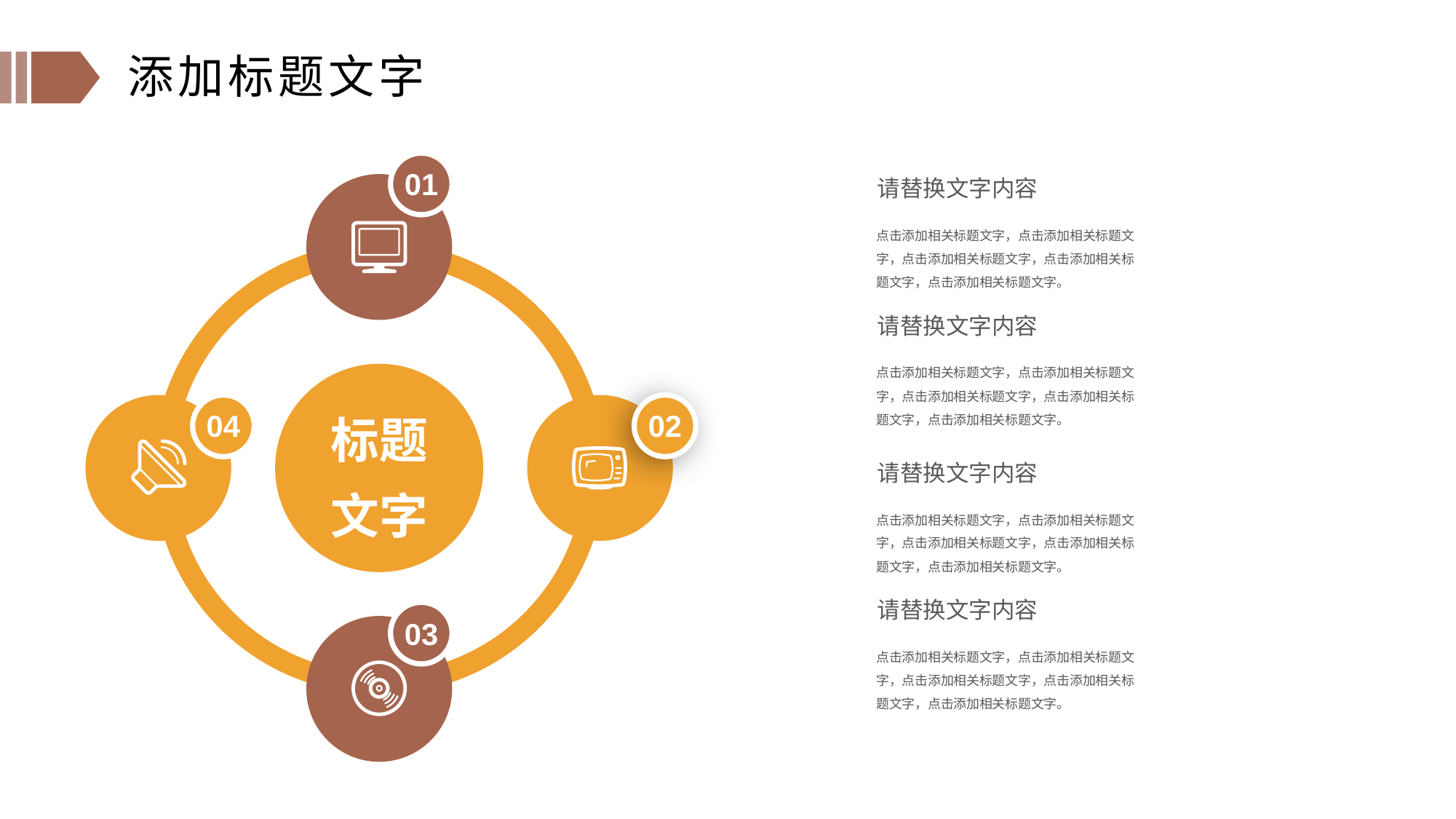

添加标题文字

01

标题文字

04
02

03

请替换文字内容
点击添加相关标题文字，点击添加相关标题文字，点击添加相关标题文字，点击添加相关标题文字，点击添加相关标题文字。
请替换文字内容
点击添加相关标题文字，点击添加相关标题文字，点击添加相关标题文字，点击添加相关标题文字，点击添加相关标题文字。
请替换文字内容
点击添加相关标题文字，点击添加相关标题文字，点击添加相关标题文字，点击添加相关标题文字，点击添加相关标题文字。
请替换文字内容
点击添加相关标题文字，点击添加相关标题文字，点击添加相关标题文字，点击添加相关标题文字，点击添加相关标题文字。